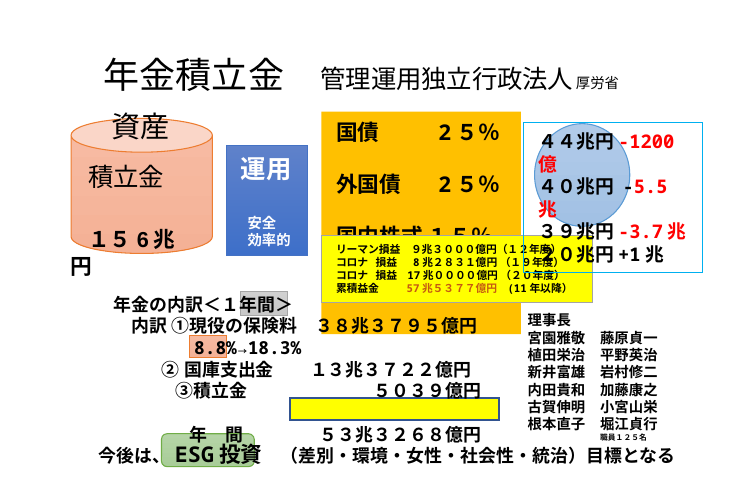

年金積立金　管理運用独立行政法人 厚労省
 資産
国債　　  2５％
外国債 　 2５％
国内株式 １５％
国外株式 １５％

  積立金
  １５6兆円
４４兆円-1200億
４０兆円 -5.5兆
３９兆円-3.7兆
２０兆円+1兆

運用
 安全
 効率的
リーマン損益　９兆３０００億円（１２年度）
コロナ   損益　 8兆２８３１億円 （１９年度）
コロナ   損益   17兆００００億円 （２０年度）
累積益金          57兆５３７７億円   (11年以降）
年金の内訳＜１年間＞
　内訳 ①現役の保険料　３８兆３７９５億円
　　　 　8.8%→18.3%
            ②国庫支出金　　１３兆３７２２億円
　　　  ③積立金　　　　　　　５０３９億円
　　　　 年　間　　　　 ５３兆３２６８億円

理事長
宮園雅敬　藤原貞一
植田栄治　平野英治
新井富雄　岩村修二
内田貴和　加藤康之
古賀伸明　小宮山栄
根本直子　堀江貞行
                                    　職員１２５名

今後は、ESG投資　（差別・環境・女性・社会性・統治）目標となる